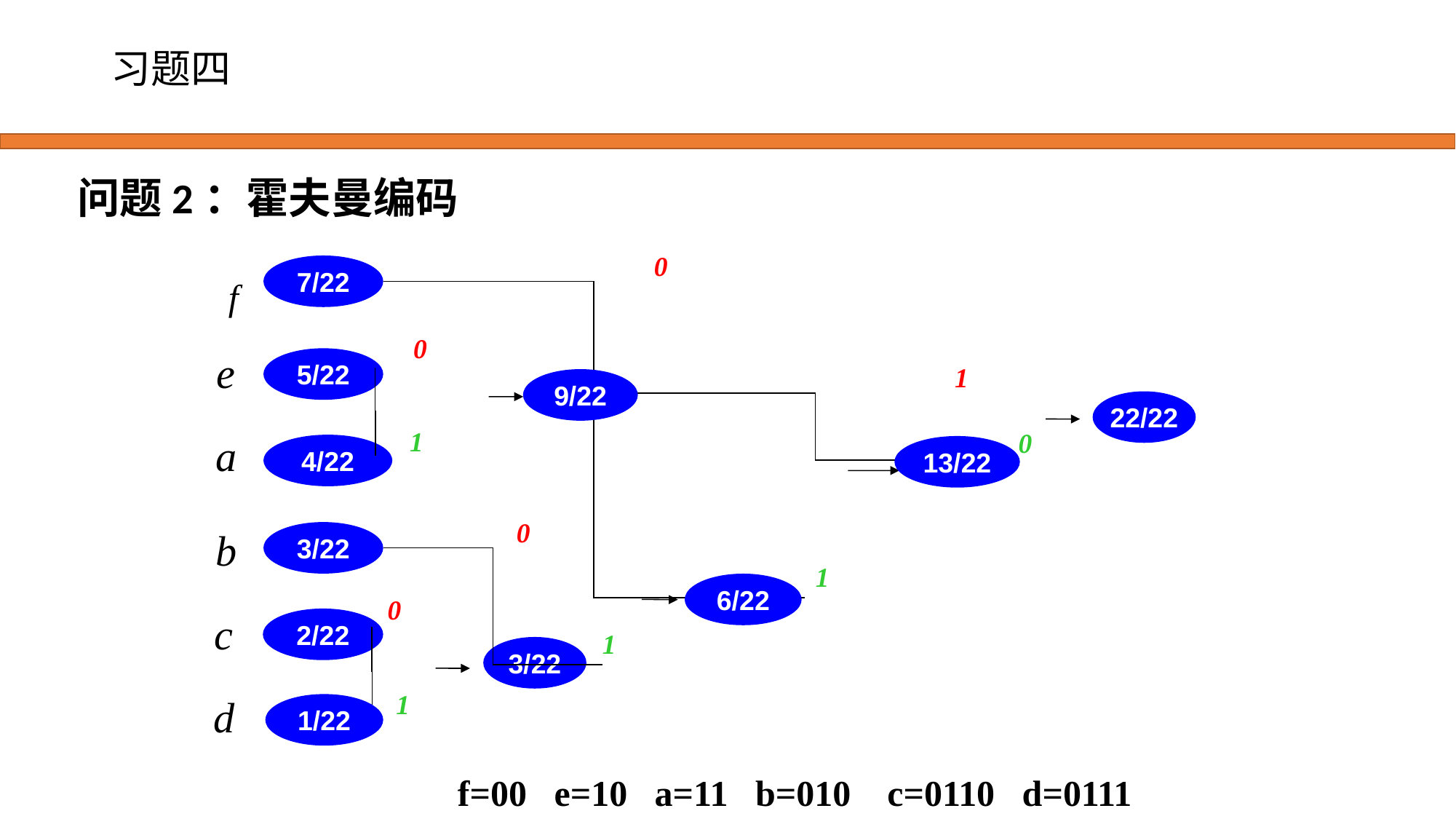

# 习题四

问题2：霍夫曼编码
7/22
0
f
0
5/22
e
1
9/22
22/22

1
0
4/22
a
13/22

3/22
0
b
1
6/22
0

2/22
c
1
3/22

1/22
1
d
f=00   e=10   a=11   b=010    c=0110   d=0111